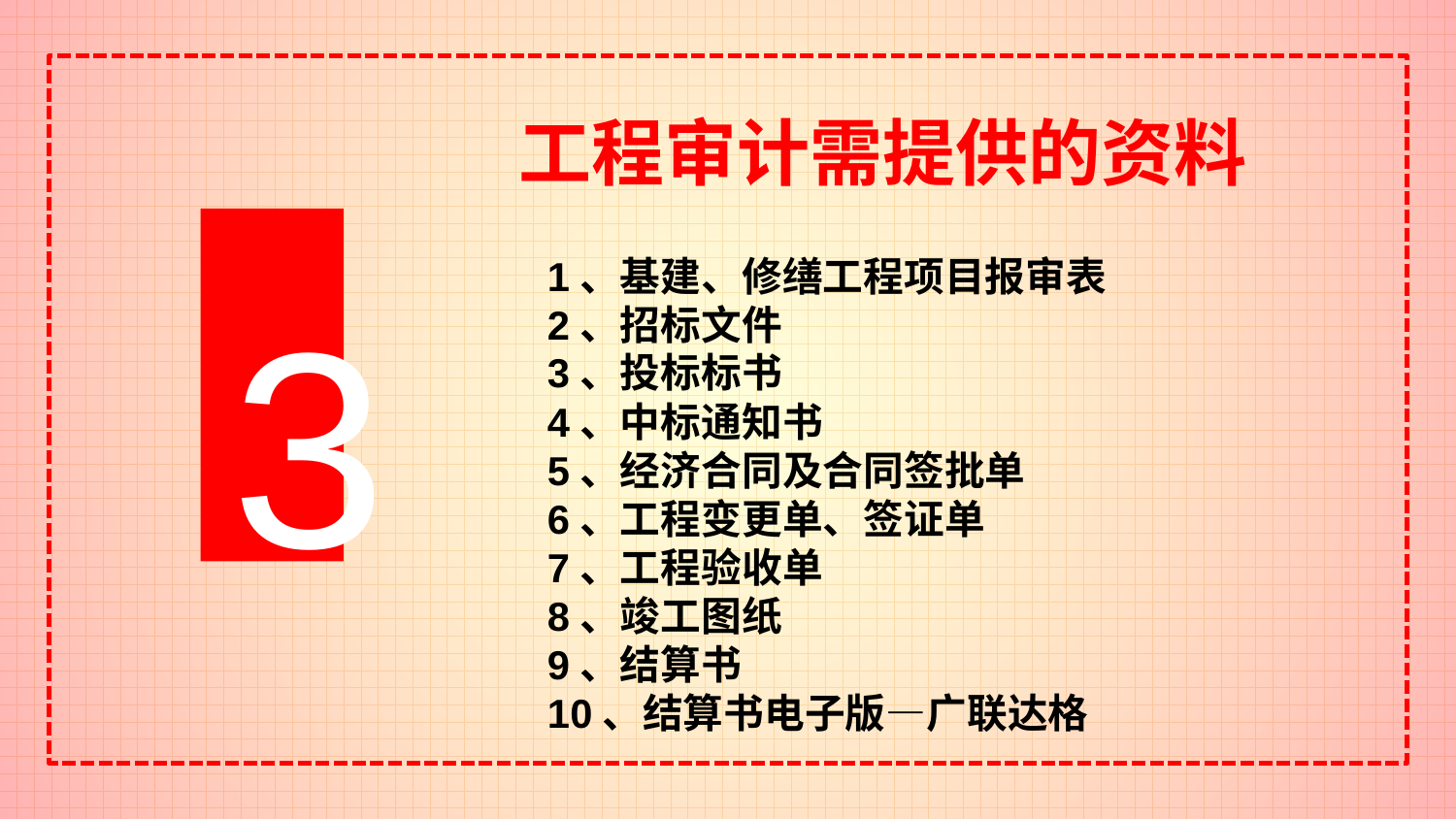

工程审计需提供的资料

1、基建、修缮工程项目报审表
2、招标文件
3、投标标书
4、中标通知书
5、经济合同及合同签批单
6、工程变更单、签证单
7、工程验收单
8、竣工图纸
9、结算书
10、结算书电子版—广联达格
3